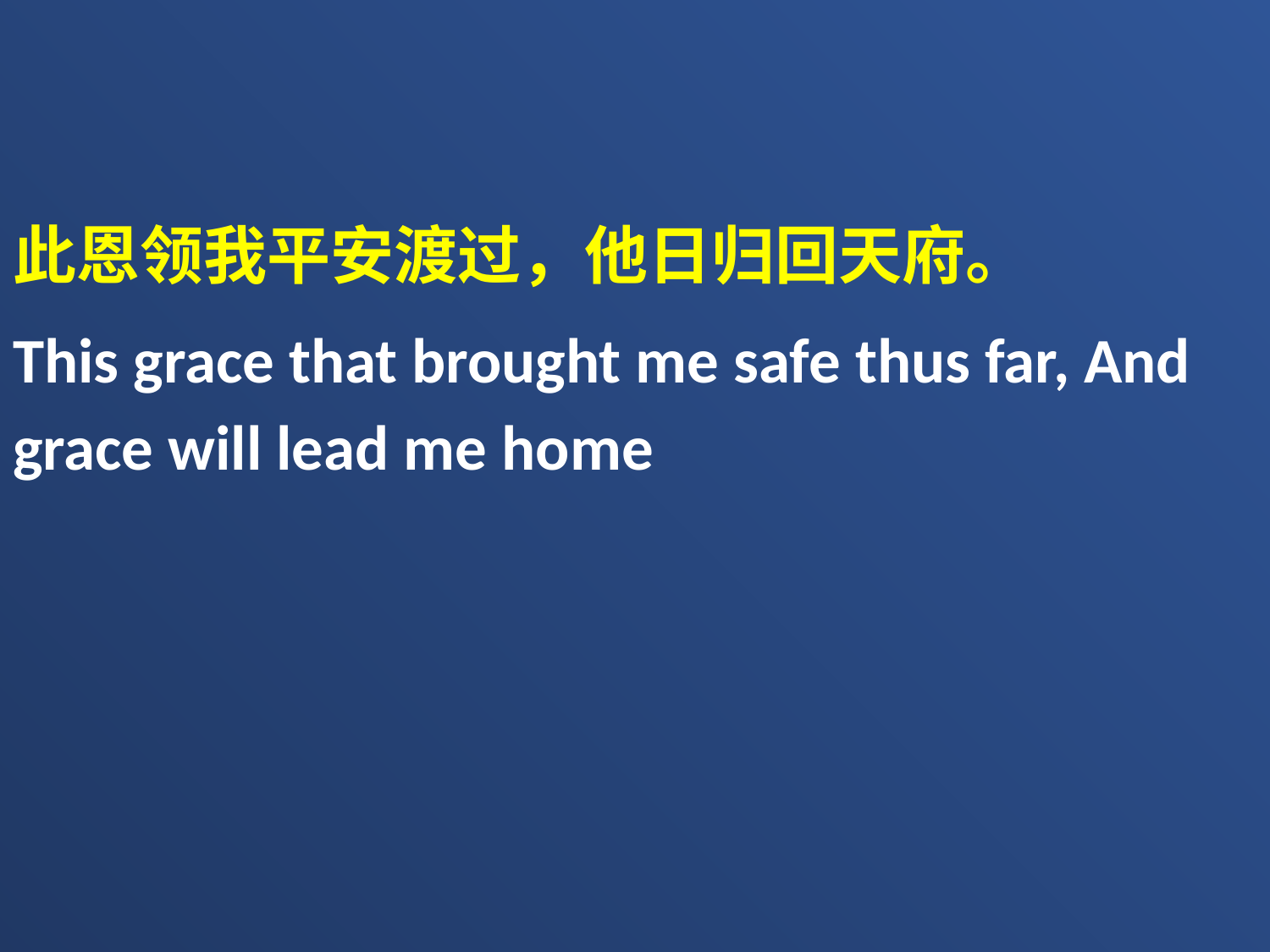

此恩领我平安渡过，他日归回天府。
This grace that brought me safe thus far, And grace will lead me home